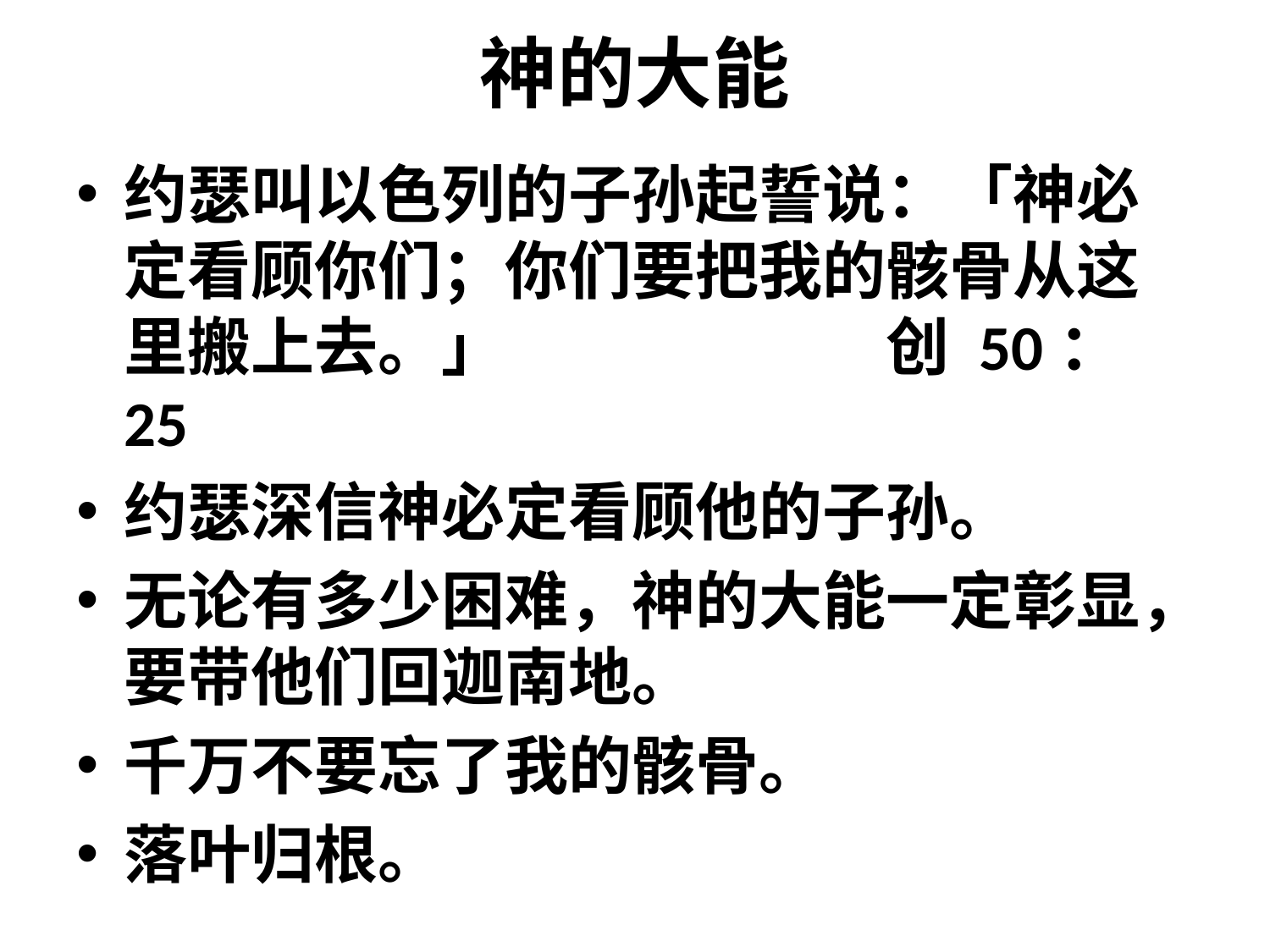

# 神的大能
约瑟叫以色列的子孙起誓说：「神必定看顾你们；你们要把我的骸骨从这里搬上去。」 			创 50：25
约瑟深信神必定看顾他的子孙。
无论有多少困难，神的大能一定彰显，要带他们回迦南地。
千万不要忘了我的骸骨。
落叶归根。